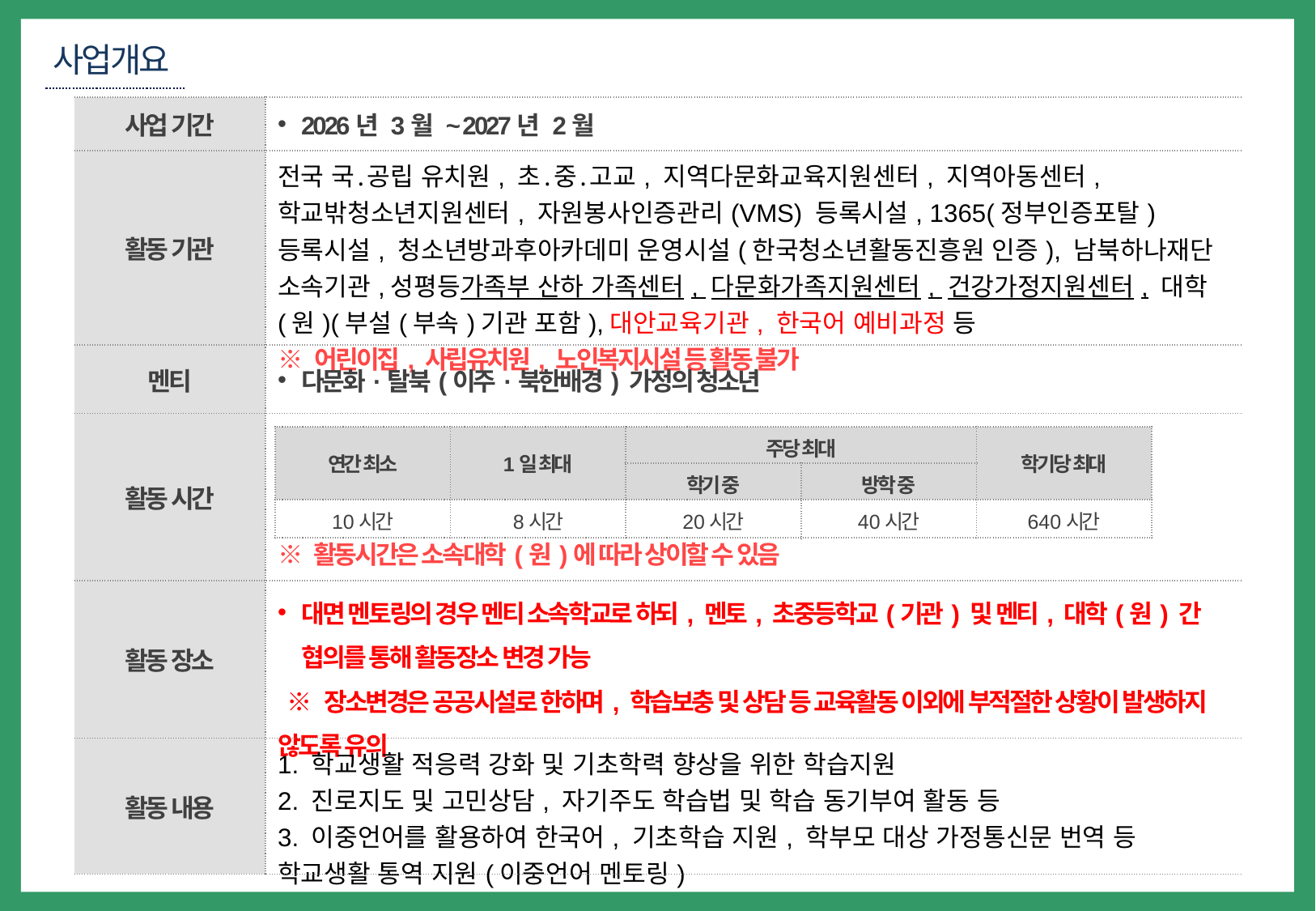

사업개요
| 사업 기간 | 2026년 3월 ~ 2027년 2월 |
| --- | --- |
| 활동 기관 | 전국 국․공립 유치원, 초․중․고교, 지역다문화교육지원센터, 지역아동센터, 학교밖청소년지원센터, 자원봉사인증관리(VMS) 등록시설, 1365(정부인증포탈) 등록시설, 청소년방과후아카데미 운영시설(한국청소년활동진흥원 인증), 남북하나재단 소속기관,성평등가족부 산하 가족센터, 다문화가족지원센터, 건강가정지원센터, 대학(원)(부설(부속)기관 포함),대안교육기관, 한국어 예비과정 등 ※ 어린이집, 사립유치원, 노인복지시설 등 활동 불가 |
| 멘티 | 다문화·탈북(이주·북한배경) 가정의 청소년 |
| 활동 시간 | ※ 활동시간은 소속대학(원)에 따라 상이할 수 있음 |
| 활동 장소 | 대면 멘토링의 경우 멘티 소속학교로 하되, 멘토, 초중등학교(기관) 및 멘티, 대학(원) 간 협의를 통해 활동장소 변경 가능 ※ 장소변경은 공공시설로 한하며, 학습보충 및 상담 등 교육활동 이외에 부적절한 상황이 발생하지 않도록 유의 |
| 활동 내용 | 1. 학교생활 적응력 강화 및 기초학력 향상을 위한 학습지원 2. 진로지도 및 고민상담, 자기주도 학습법 및 학습 동기부여 활동 등 3. 이중언어를 활용하여 한국어, 기초학습 지원, 학부모 대상 가정통신문 번역 등 학교생활 통역 지원(이중언어 멘토링) |
| 연간 최소 | 1일 최대 | 주당 최대 |  | 학기당 최대 |
| --- | --- | --- | --- | --- |
|  |  | 학기 중 | 방학 중 |  |
| 10시간 | 8시간 | 20시간 | 40시간 | 640시간 |